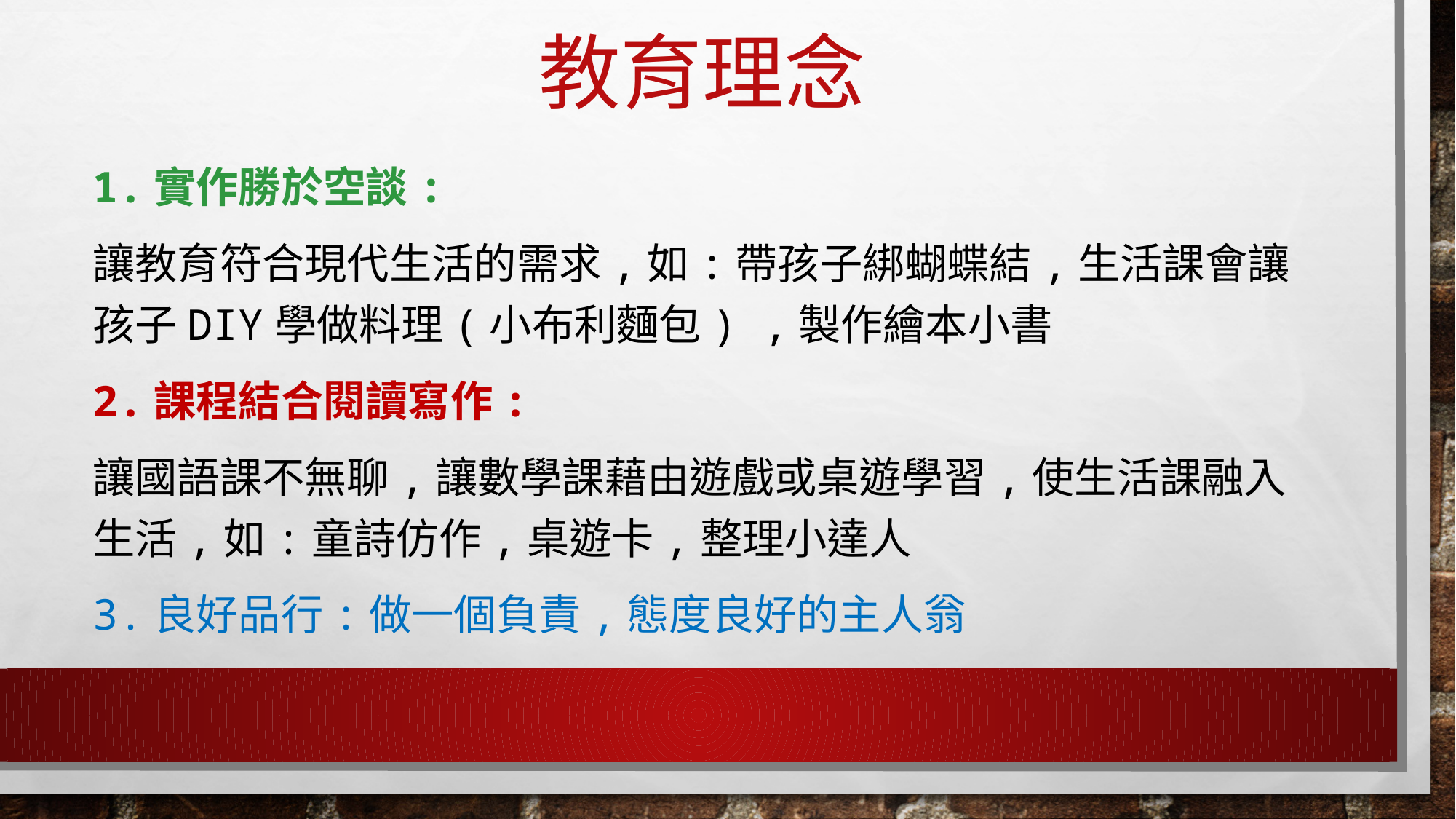

# 教育理念
1.實作勝於空談:
讓教育符合現代生活的需求,如:帶孩子綁蝴蝶結,生活課會讓孩子DIY學做料理(小布利麵包) ,製作繪本小書
2.課程結合閱讀寫作:
讓國語課不無聊,讓數學課藉由遊戲或桌遊學習,使生活課融入生活,如:童詩仿作,桌遊卡,整理小達人
3.良好品行:做一個負責,態度良好的主人翁